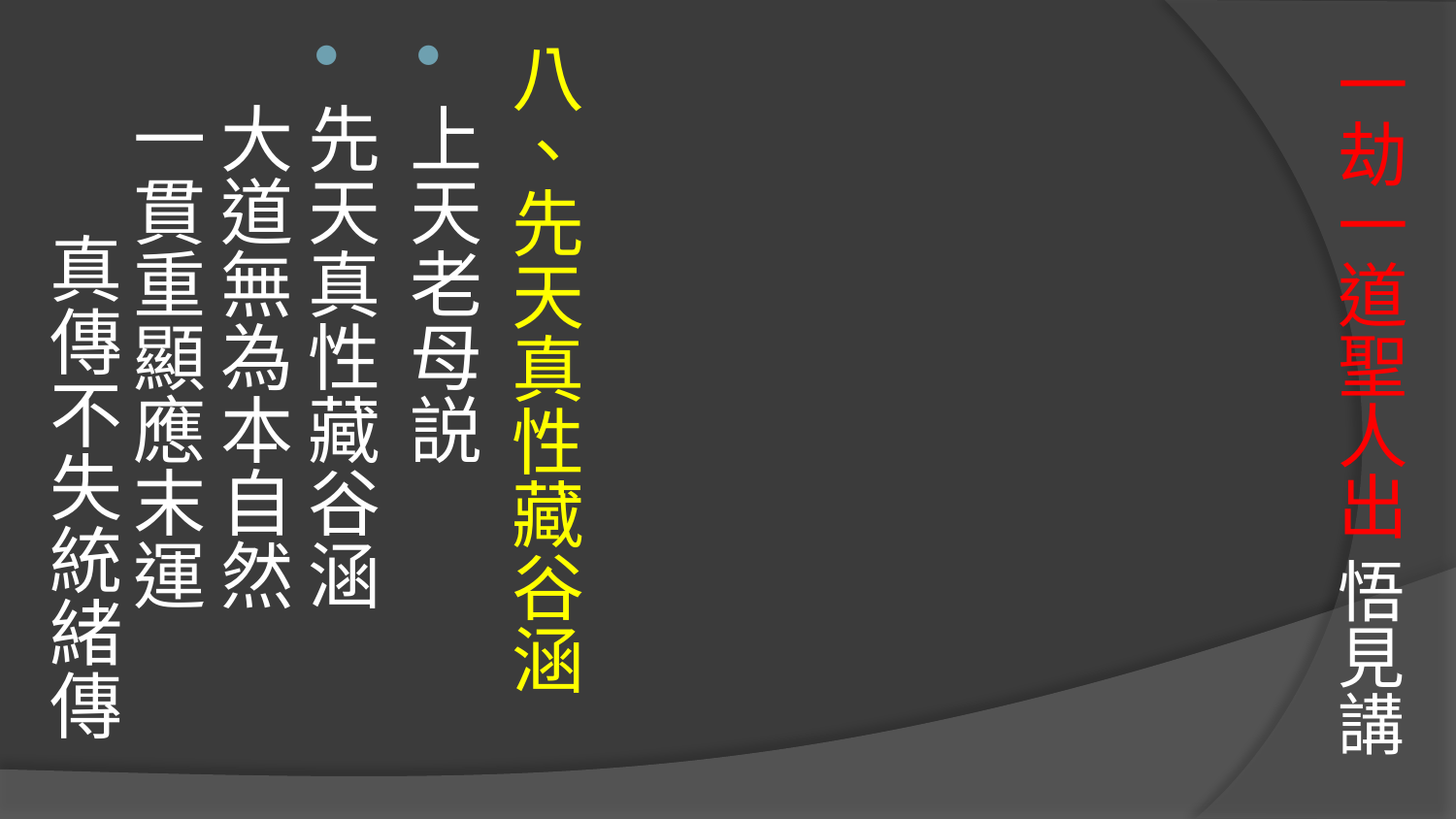

# 一劫一道聖人出 悟見講
八、先天真性藏谷涵
上天老母説
先天真性藏谷涵　  大道無為本自然
一貫重顯應末運　               真傳不失統緒傳